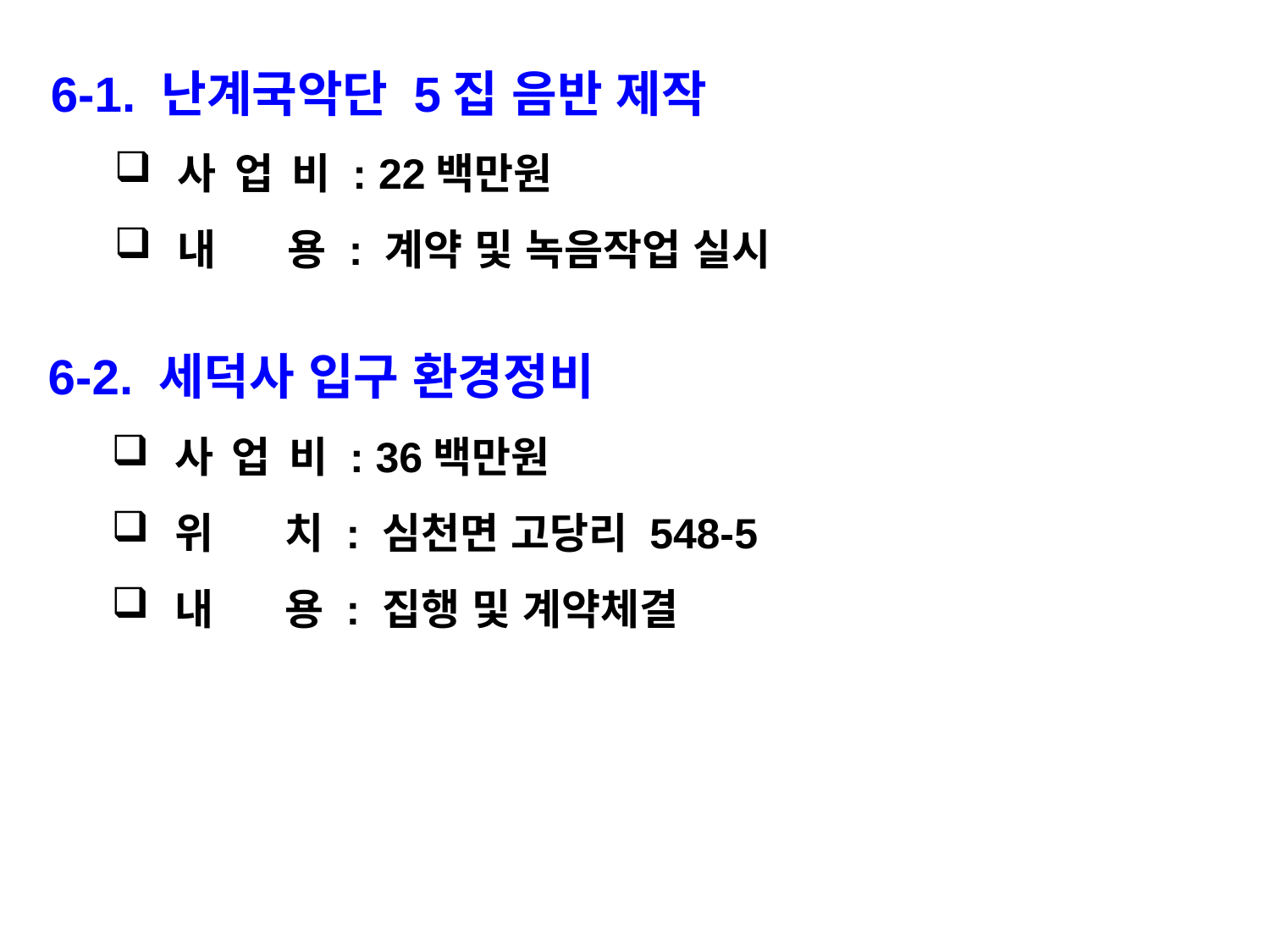

6-1. 난계국악단 5집 음반 제작
사 업 비 : 22백만원
내      용 : 계약 및 녹음작업 실시

6-2. 세덕사 입구 환경정비
사 업 비 : 36백만원
위      치 : 심천면 고당리 548-5
내      용 : 집행 및 계약체결